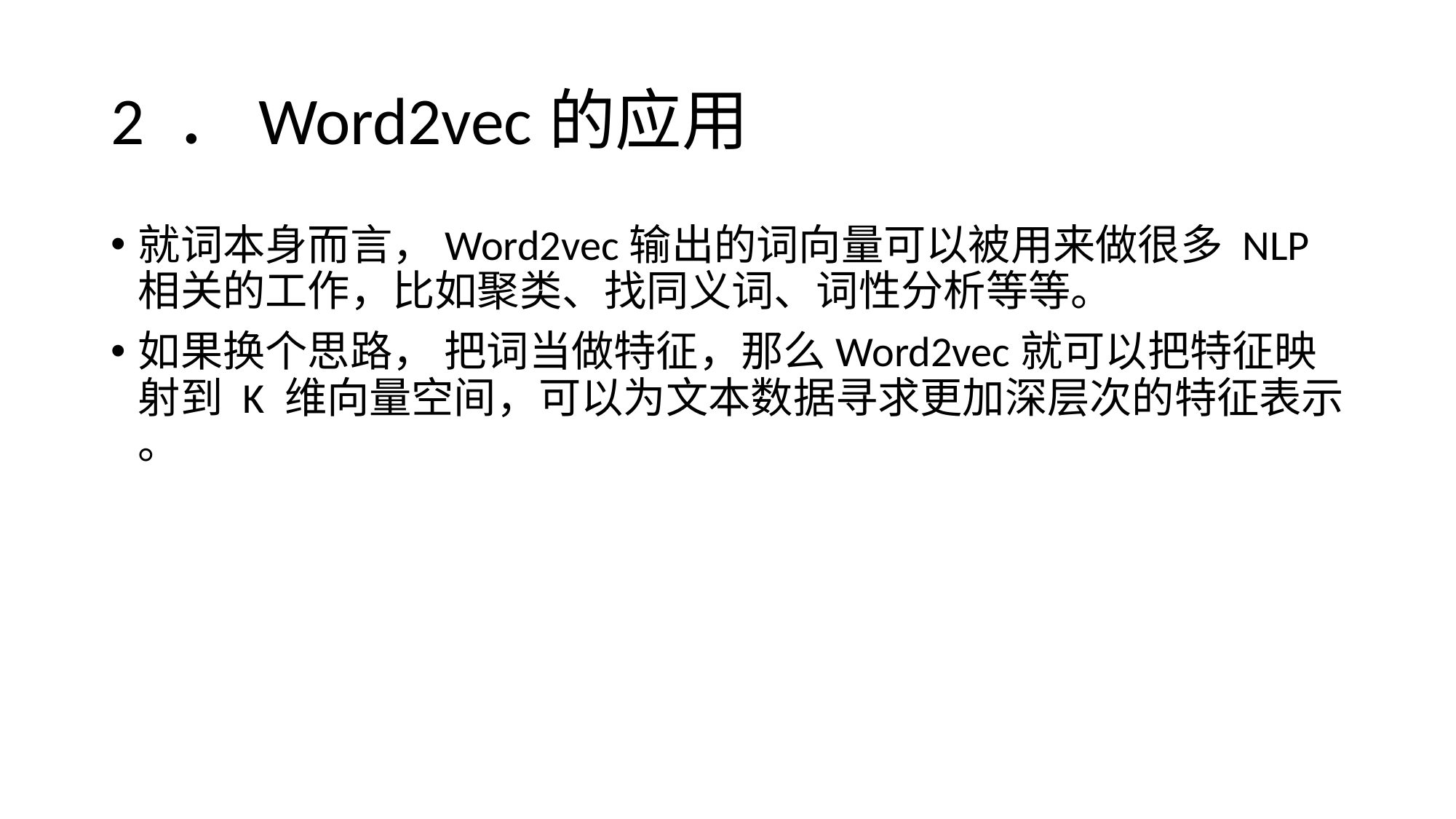

# 2 ．Word2vec的应用
就词本身而言，Word2vec输出的词向量可以被用来做很多 NLP 相关的工作，比如聚类、找同义词、词性分析等等。
如果换个思路， 把词当做特征，那么Word2vec就可以把特征映射到 K 维向量空间，可以为文本数据寻求更加深层次的特征表示 。